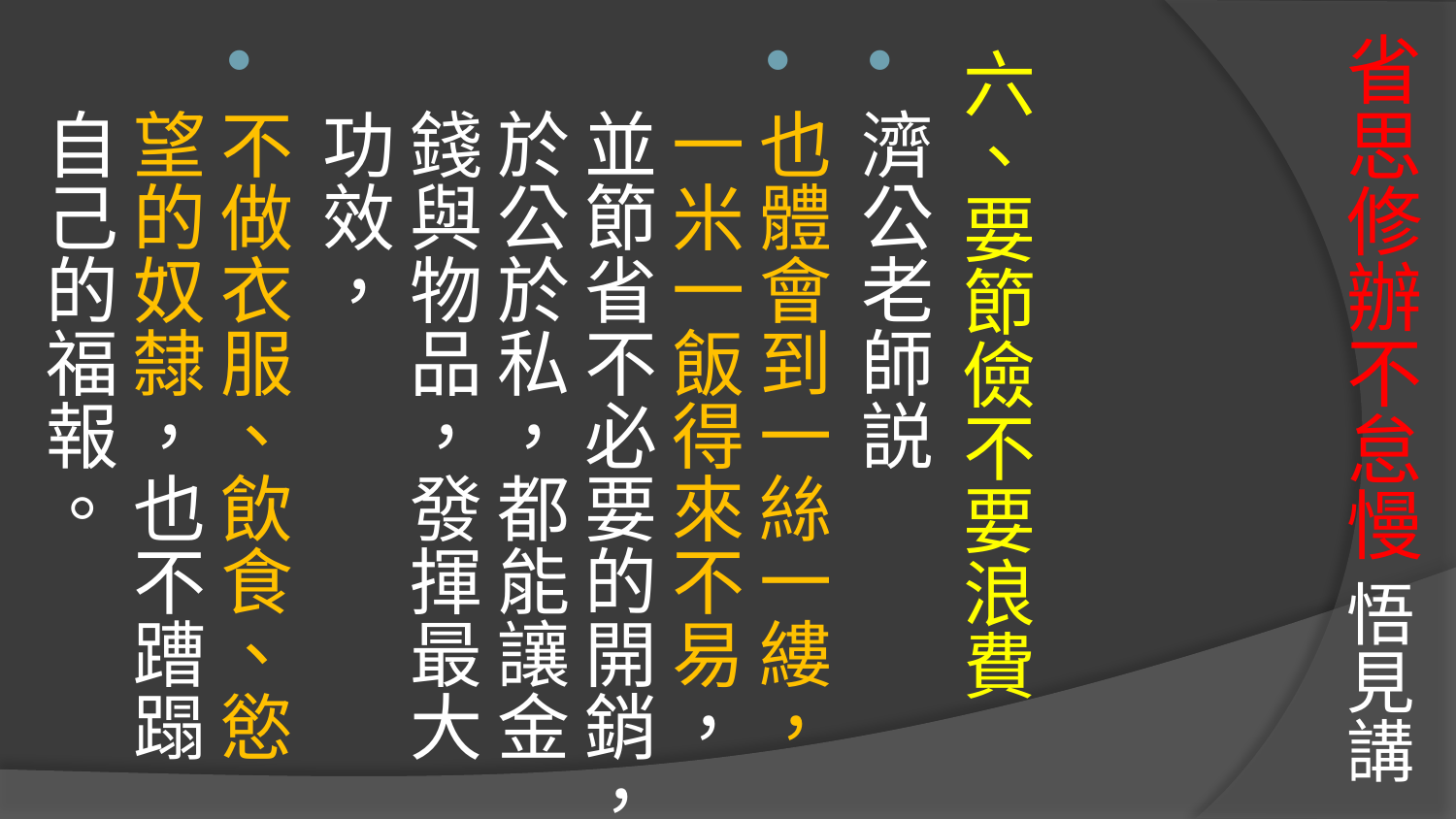

# 省思修辦不怠慢 悟見講
六、要節儉不要浪費
濟公老師説
也體會到一絲一縷，一米一飯得來不易，並節省不必要的開銷，於公於私，都能讓金錢與物品，發揮最大功效，
不做衣服、飲食、慾望的奴隸，也不蹧蹋自己的福報。